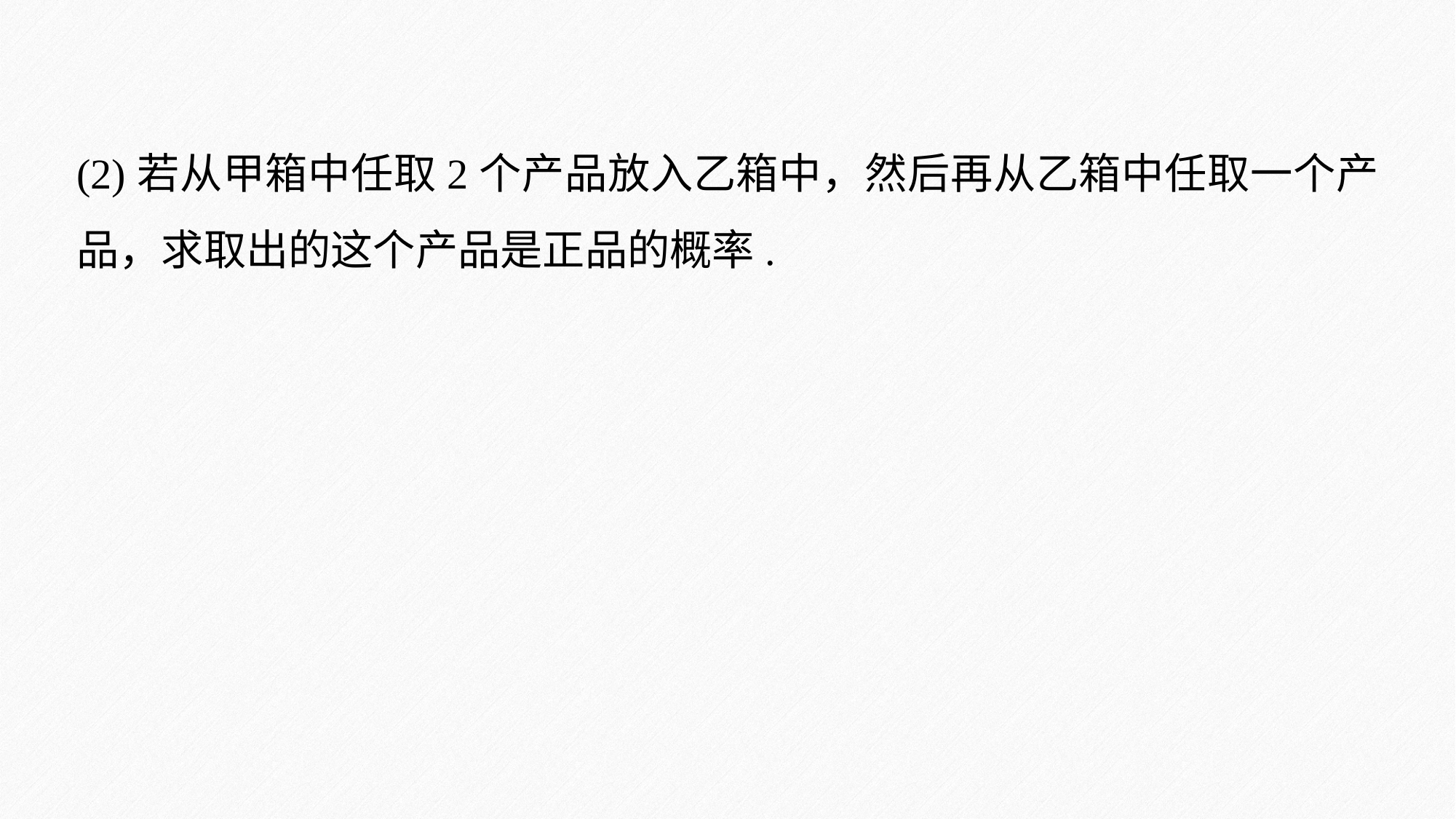

(2)若从甲箱中任取2个产品放入乙箱中，然后再从乙箱中任取一个产品，求取出的这个产品是正品的概率.